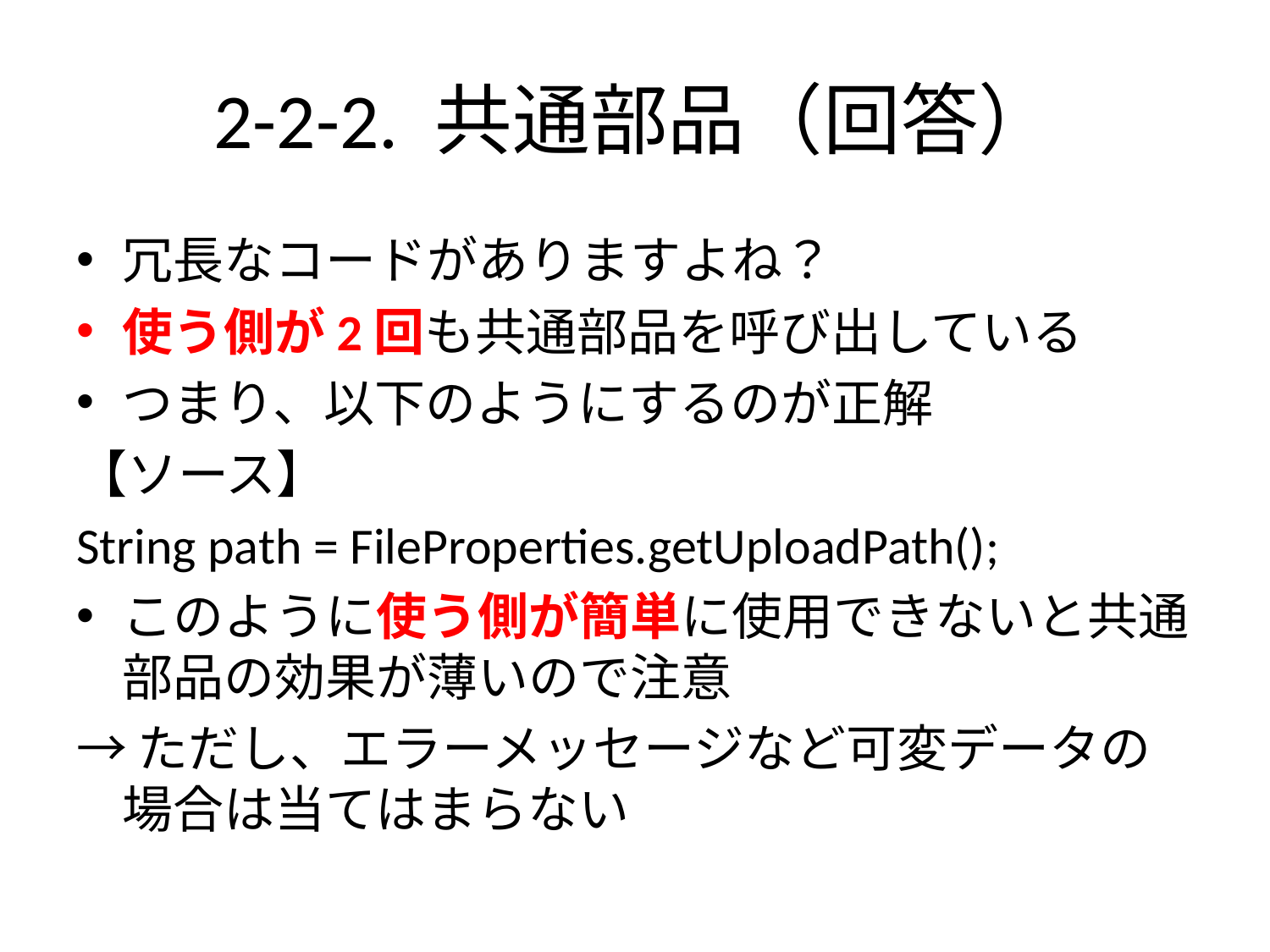

# 2-2-2. 共通部品（回答）
冗長なコードがありますよね？
使う側が2回も共通部品を呼び出している
つまり、以下のようにするのが正解
【ソース】
String path = FileProperties.getUploadPath();
このように使う側が簡単に使用できないと共通部品の効果が薄いので注意
→ただし、エラーメッセージなど可変データの場合は当てはまらない